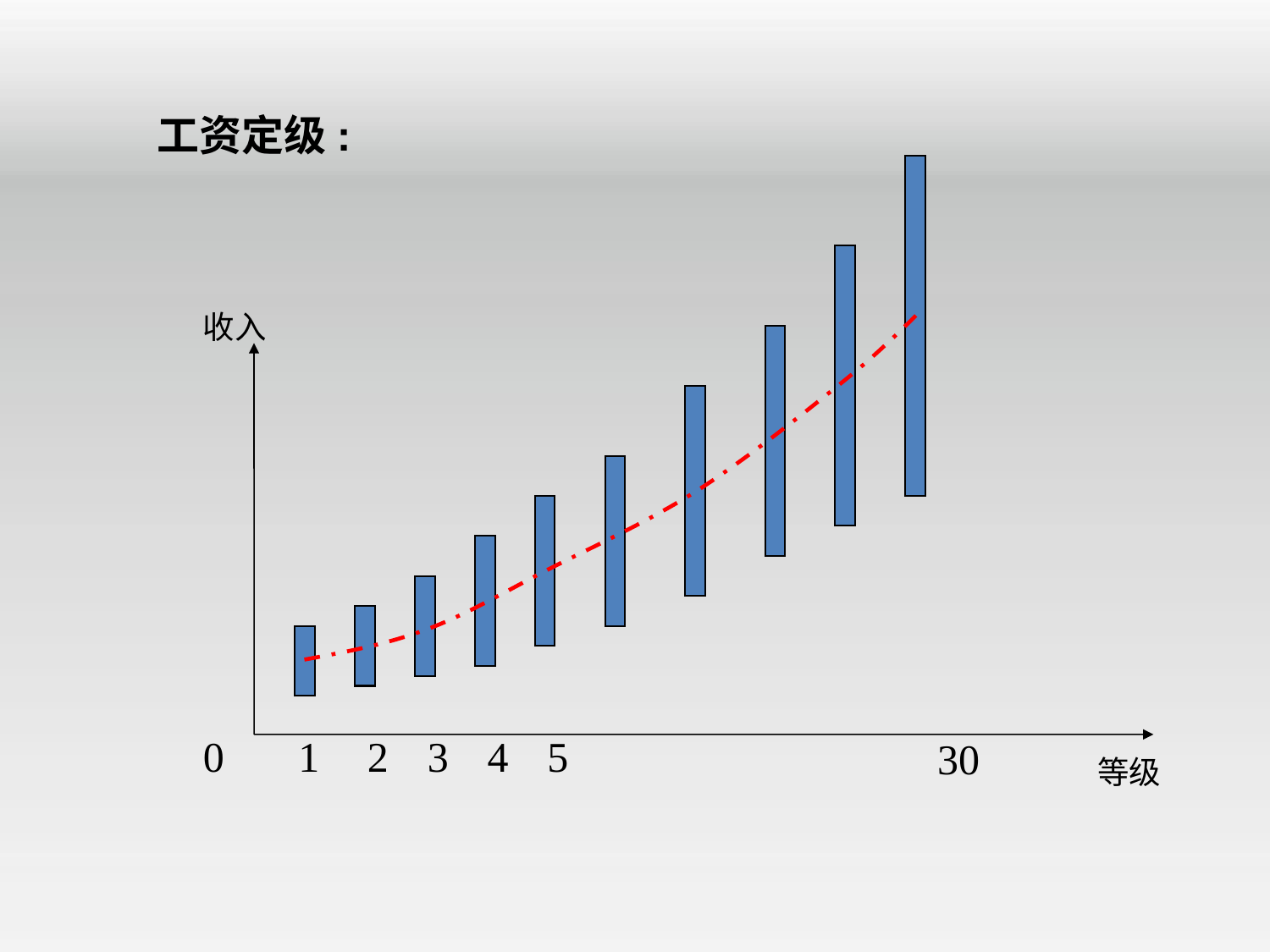

工资定级:

收入

0
1
2
3
4
5
30

等级